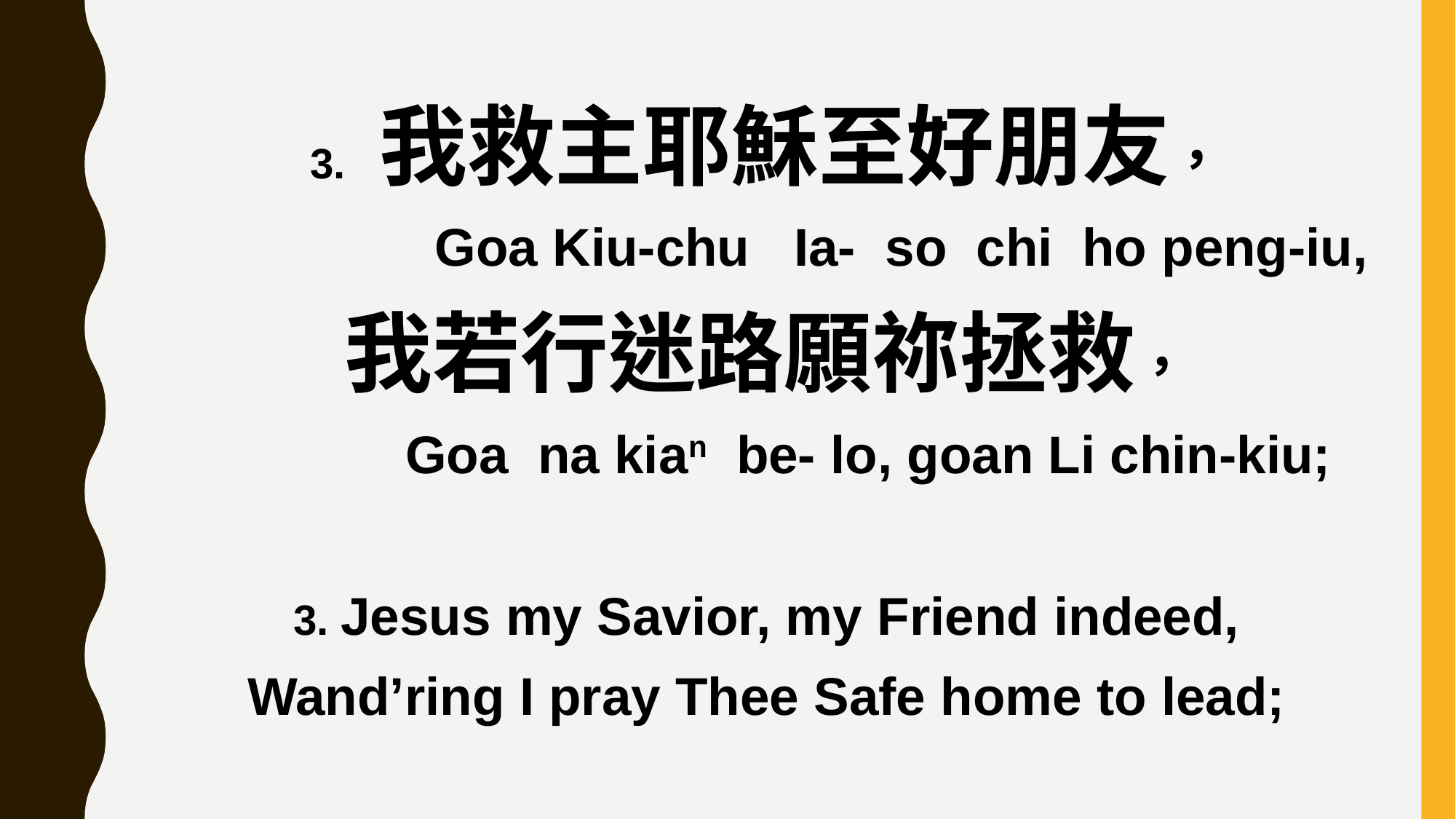

3.  我救主耶穌至好朋友，
                     Goa Kiu-chu   Ia-  so  chi  ho peng-iu,
我若行迷路願祢拯救，
                   Goa  na kian  be- lo, goan Li chin-kiu;

3. Jesus my Savior, my Friend indeed,
Wand’ring I pray Thee Safe home to lead;